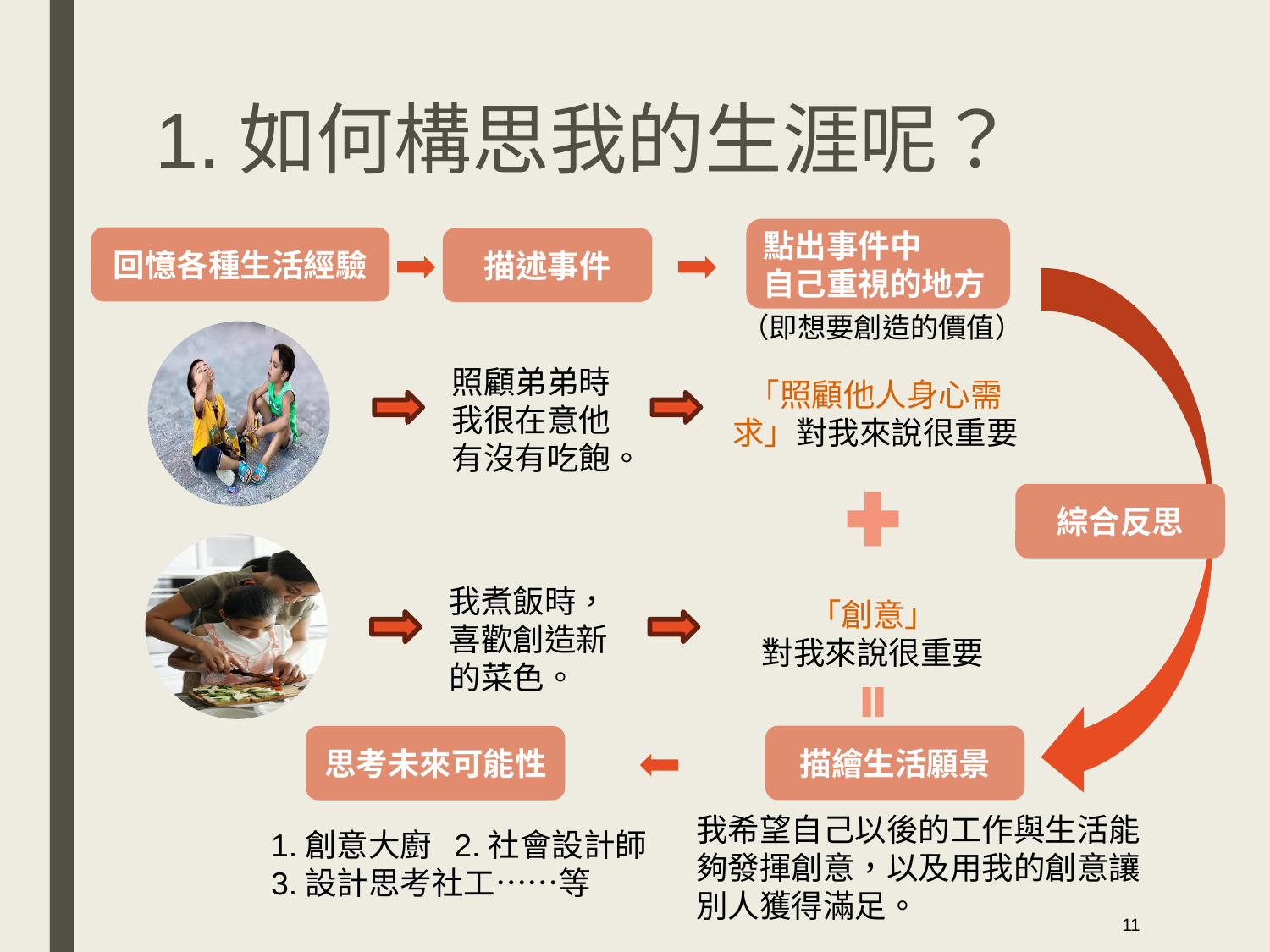

# 1.如何構思我的生涯呢？
點出事件中
自己重視的地方
回憶各種生活經驗
描述事件

（即想要創造的價值）

照顧弟弟時
我很在意他
有沒有吃飽。
「照顧他人身心需求」對我來說很重要

綜合反思

我煮飯時，喜歡創造新的菜色。
「創意」
對我來說很重要

描繪生活願景
思考未來可能性

我希望自己以後的工作與生活能夠發揮創意，以及用我的創意讓別人獲得滿足。
1.創意大廚  2.社會設計師
3.設計思考社工……等
11